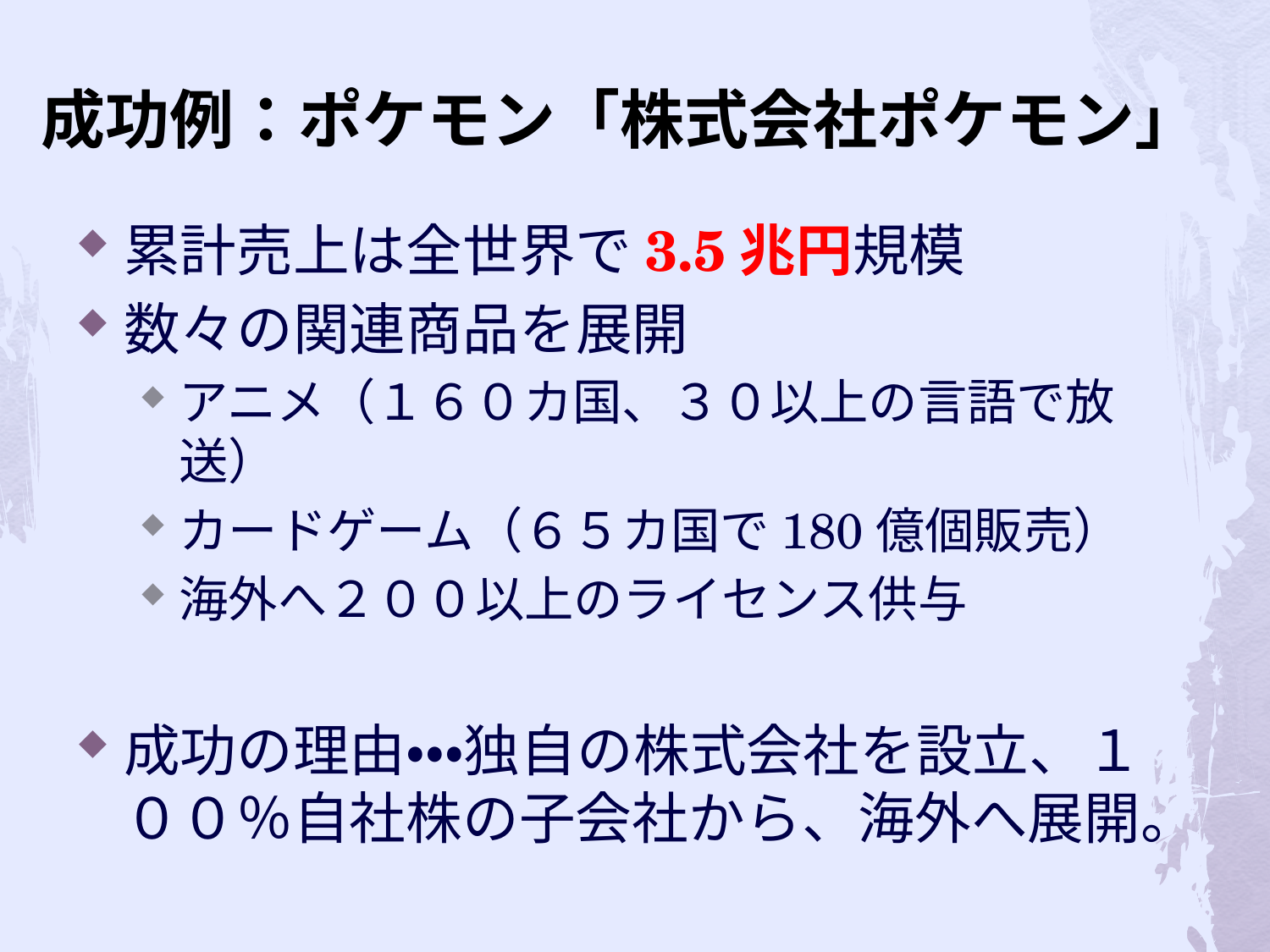

# 成功例：ポケモン「株式会社ポケモン」
累計売上は全世界で3.5兆円規模
数々の関連商品を展開
アニメ（１６０カ国、３０以上の言語で放送）
カードゲーム（６５カ国で180億個販売）
海外へ２００以上のライセンス供与

成功の理由・・・独自の株式会社を設立、１００％自社株の子会社から、海外へ展開。